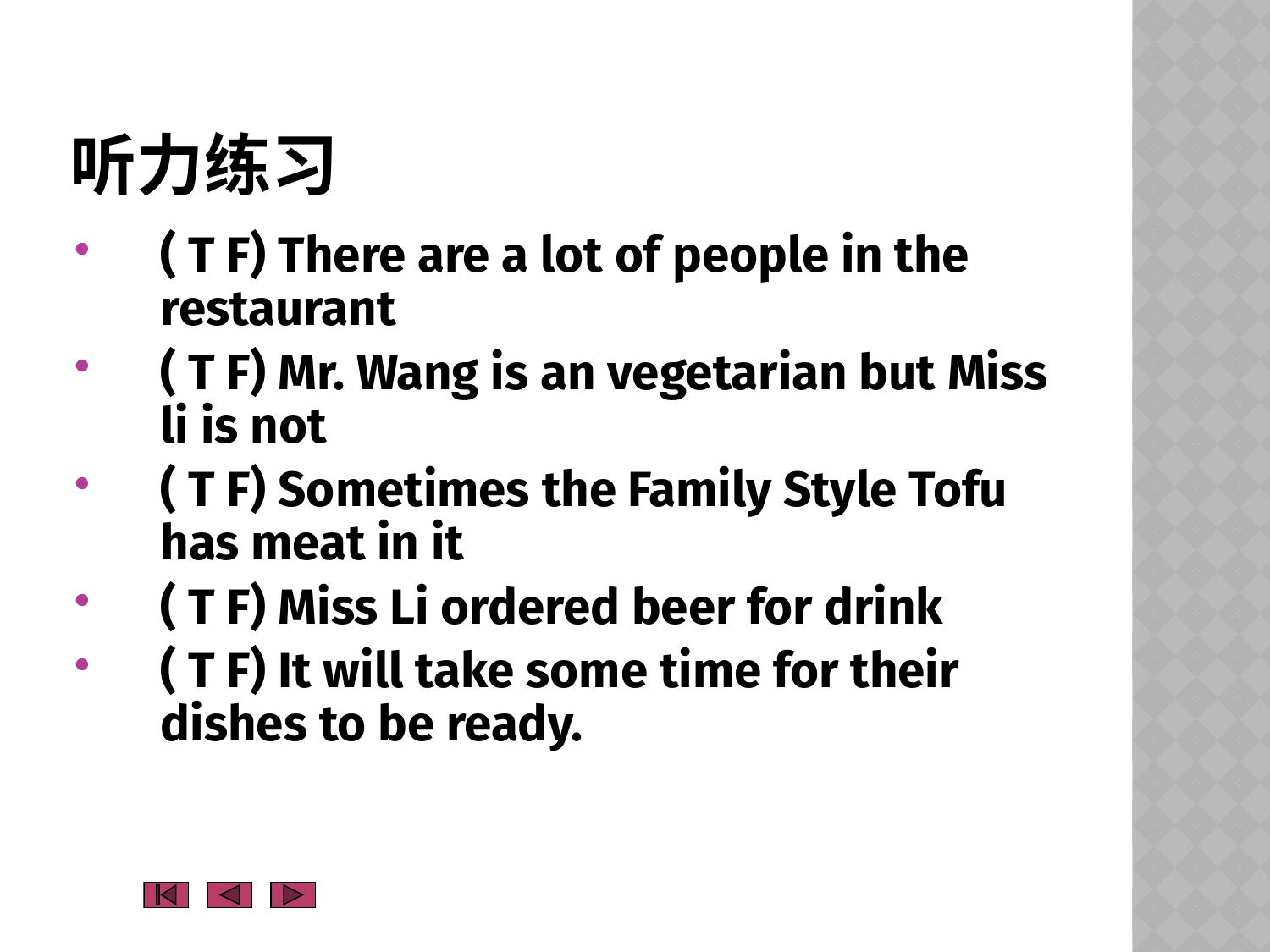

# 听力练习
( T F) There are a lot of people in the restaurant
( T F) Mr. Wang is an vegetarian but Miss li is not
( T F) Sometimes the Family Style Tofu has meat in it
( T F) Miss Li ordered beer for drink
( T F) It will take some time for their dishes to be ready.